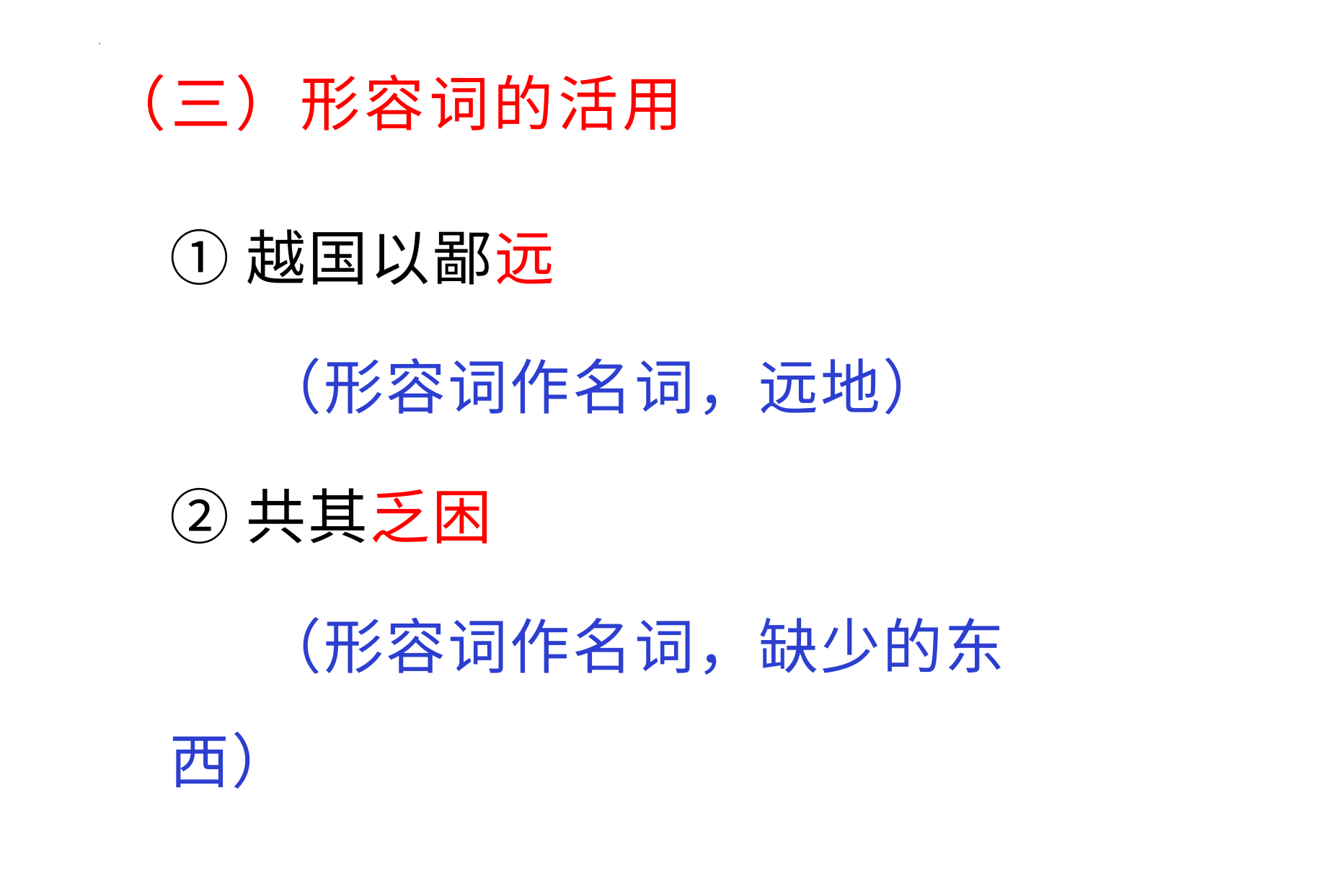

# （三）形容词的活用
①越国以鄙远
     （形容词作名词，远地）
②共其乏困
     （形容词作名词，缺少的东西）